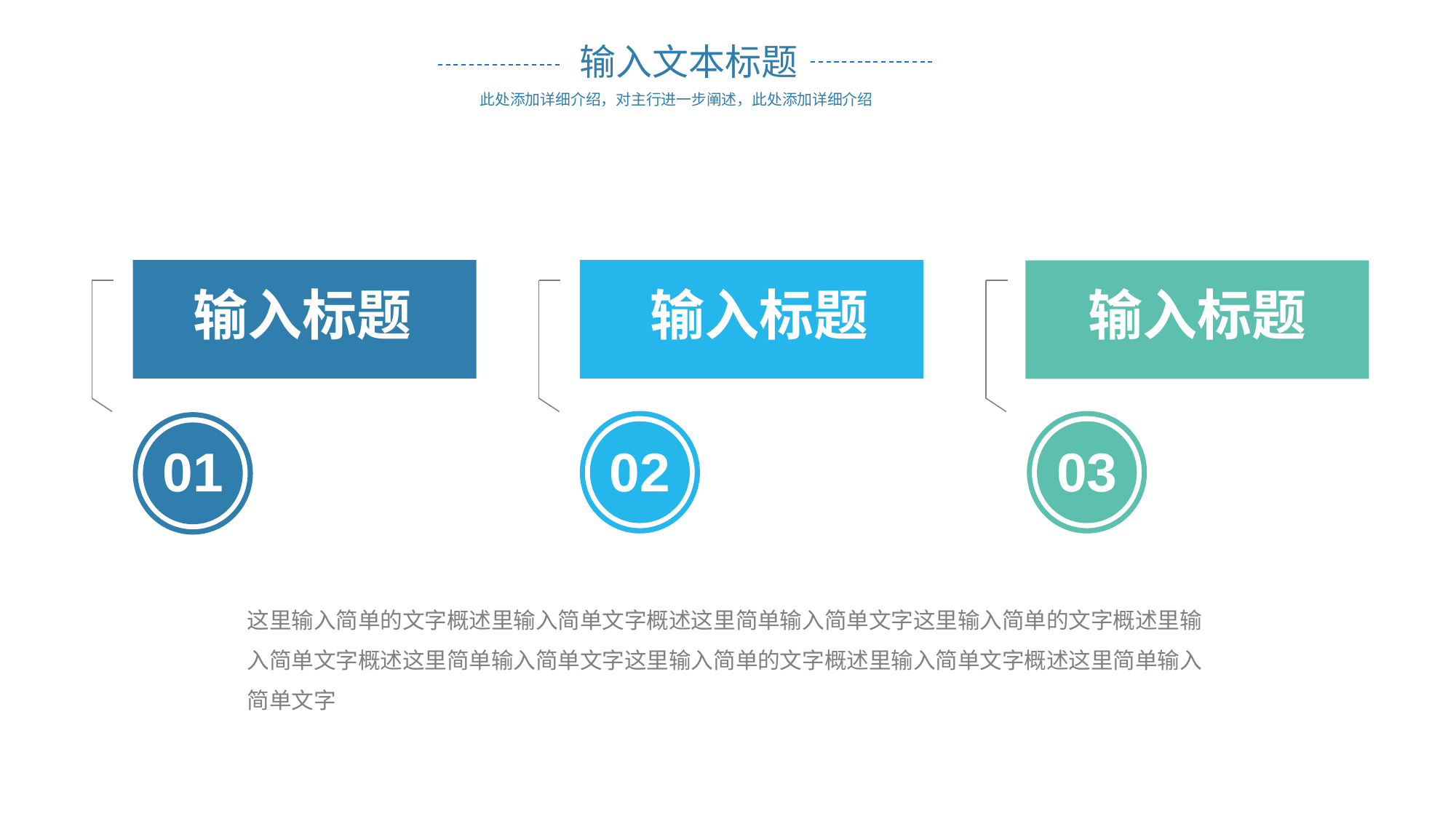

输入文本标题
此处添加详细介绍，对主行进一步阐述，此处添加详细介绍

输入标题

输入标题

输入标题
“
“
“

02

03

01
这里输入简单的文字概述里输入简单文字概述这里简单输入简单文字这里输入简单的文字概述里输入简单文字概述这里简单输入简单文字这里输入简单的文字概述里输入简单文字概述这里简单输入简单文字